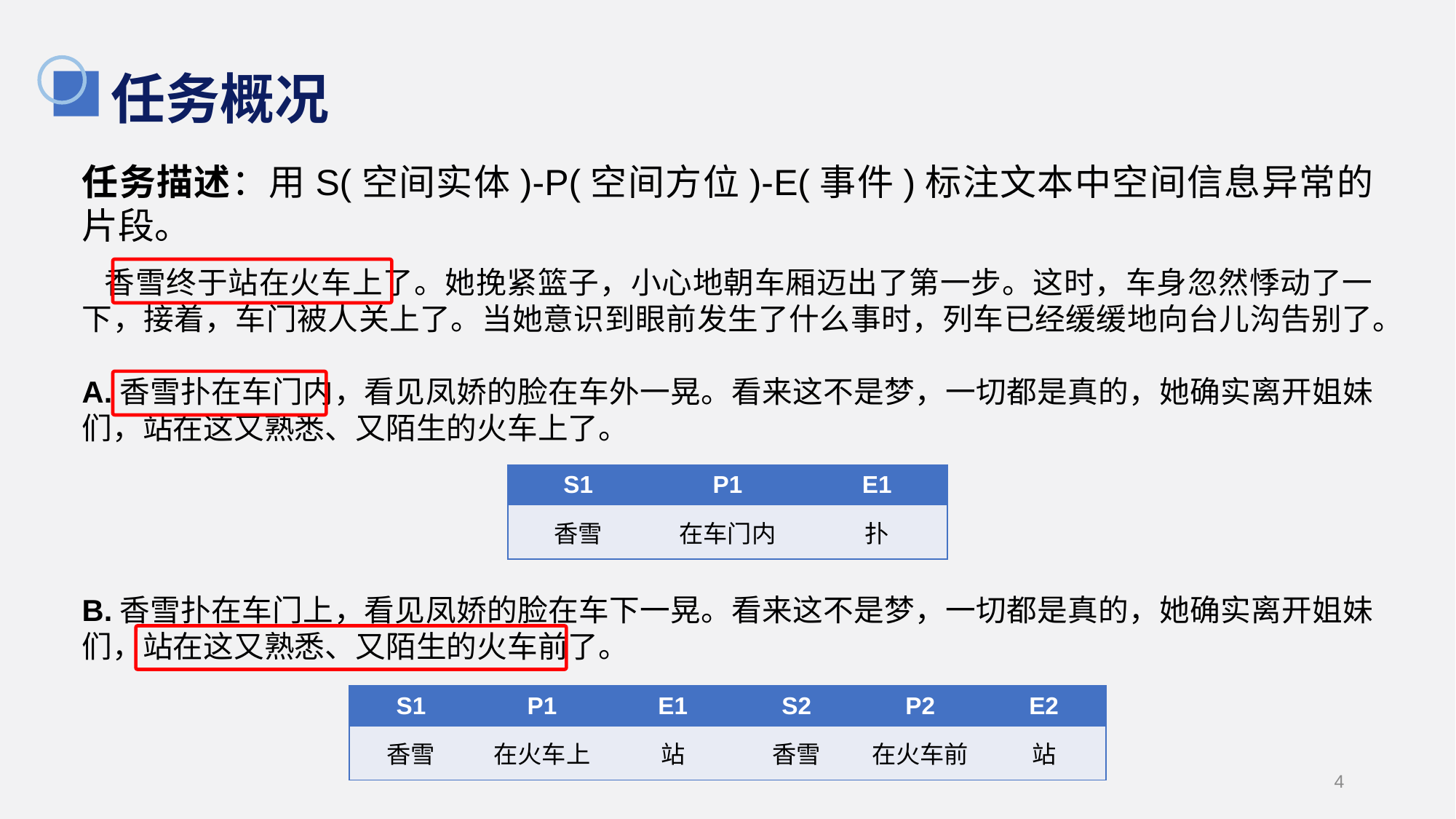

# 任务概况
任务描述：用S(空间实体)-P(空间方位)-E(事件)标注文本中空间信息异常的片段。
  香雪终于站在火车上了。她挽紧篮子，小心地朝车厢迈出了第一步。这时，车身忽然悸动了一下，接着，车门被人关上了。当她意识到眼前发生了什么事时，列车已经缓缓地向台儿沟告别了。

A.香雪扑在车门内，看见凤娇的脸在车外一晃。看来这不是梦，一切都是真的，她确实离开姐妹们，站在这又熟悉、又陌生的火车上了。

B.香雪扑在车门上，看见凤娇的脸在车下一晃。看来这不是梦，一切都是真的，她确实离开姐妹们，站在这又熟悉、又陌生的火车前了。

| S1 | P1 | E1 |
| --- | --- | --- |
| 香雪 | 在车门内 | 扑 |

| S1 | P1 | E1 | S2 | P2 | E2 |
| --- | --- | --- | --- | --- | --- |
| 香雪 | 在火车上 | 站 | 香雪 | 在火车前 | 站 |
4